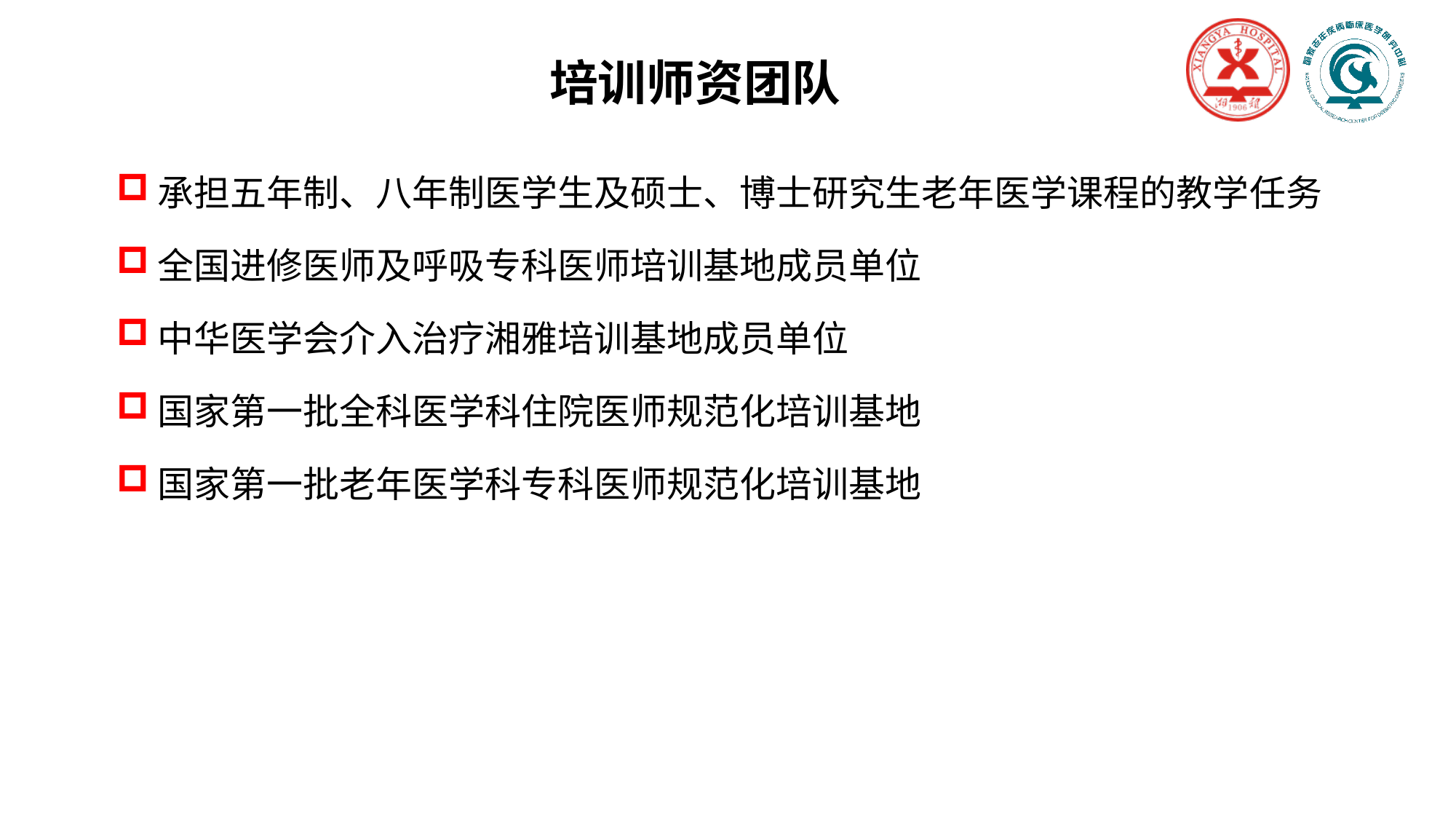

培训师资团队
承担五年制、八年制医学生及硕士、博士研究生老年医学课程的教学任务
全国进修医师及呼吸专科医师培训基地成员单位
中华医学会介入治疗湘雅培训基地成员单位
国家第一批全科医学科住院医师规范化培训基地
国家第一批老年医学科专科医师规范化培训基地